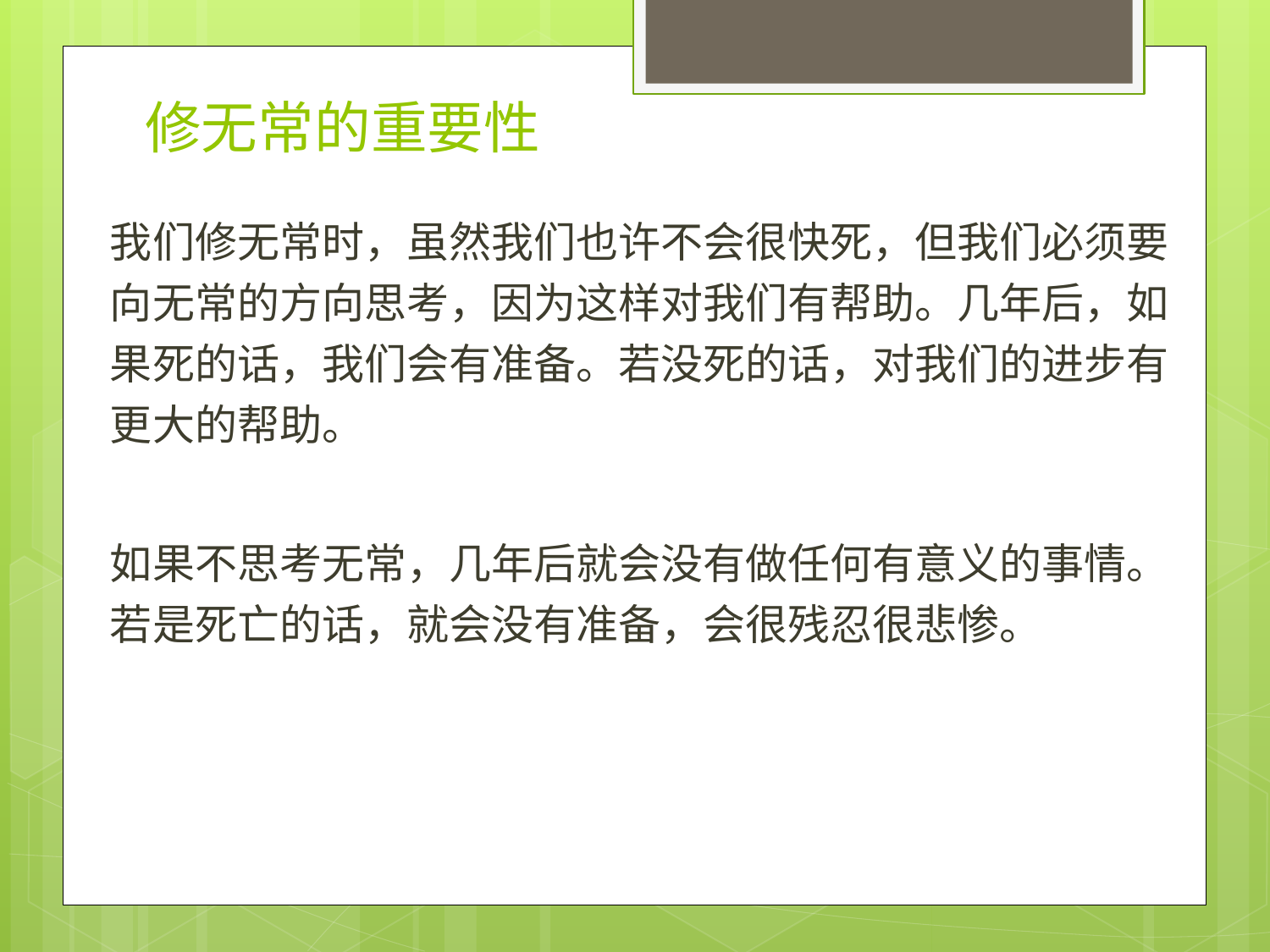

# 修无常的重要性
我们修无常时，虽然我们也许不会很快死，但我们必须要向无常的方向思考，因为这样对我们有帮助。几年后，如果死的话，我们会有准备。若没死的话，对我们的进步有更大的帮助。

如果不思考无常，几年后就会没有做任何有意义的事情。若是死亡的话，就会没有准备，会很残忍很悲惨。